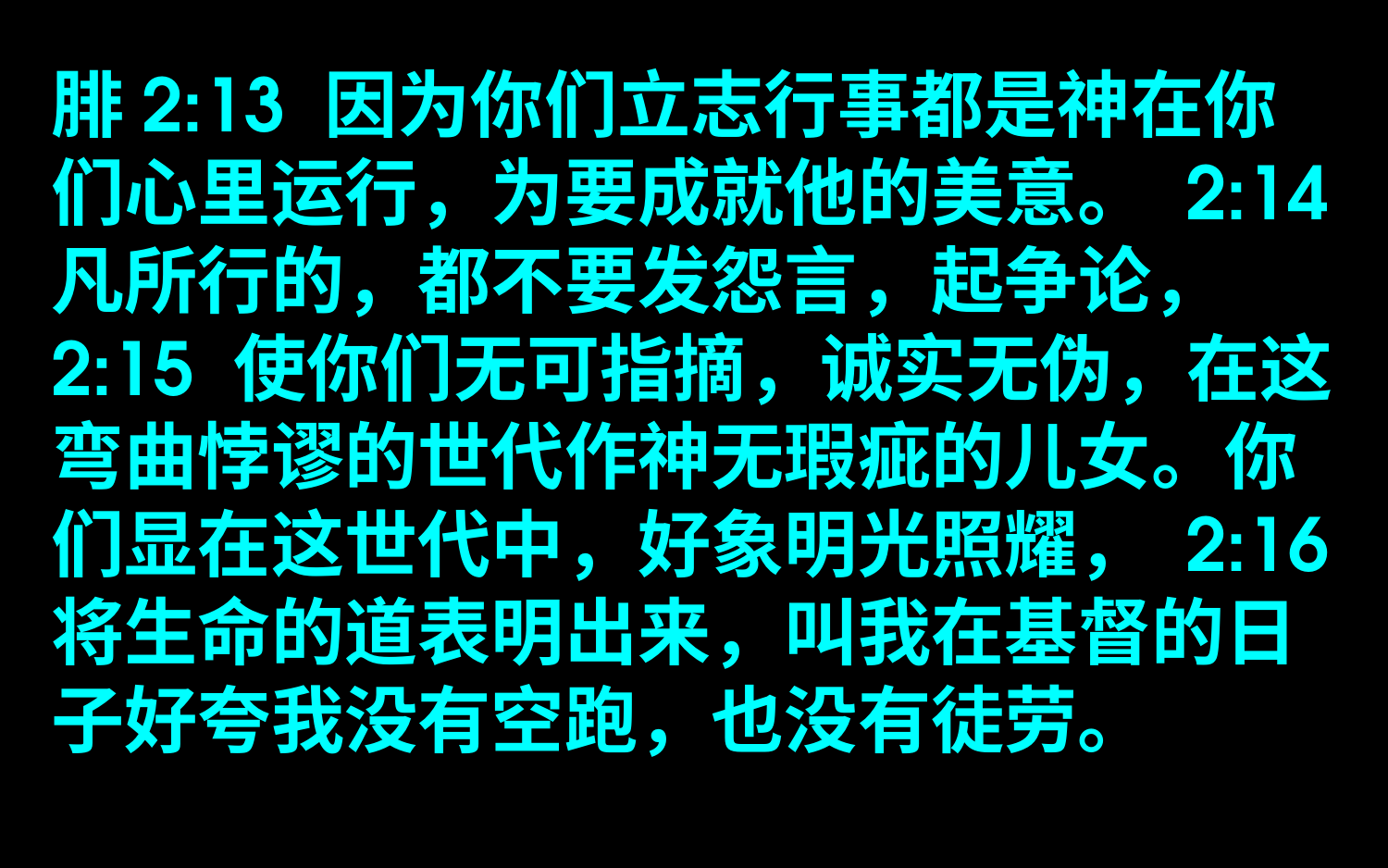

腓2:13 因为你们立志行事都是神在你们心里运行，为要成就他的美意。 2:14 凡所行的，都不要发怨言，起争论， 2:15 使你们无可指摘，诚实无伪，在这弯曲悖谬的世代作神无瑕疵的儿女。你们显在这世代中，好象明光照耀， 2:16 将生命的道表明出来，叫我在基督的日子好夸我没有空跑，也没有徒劳。